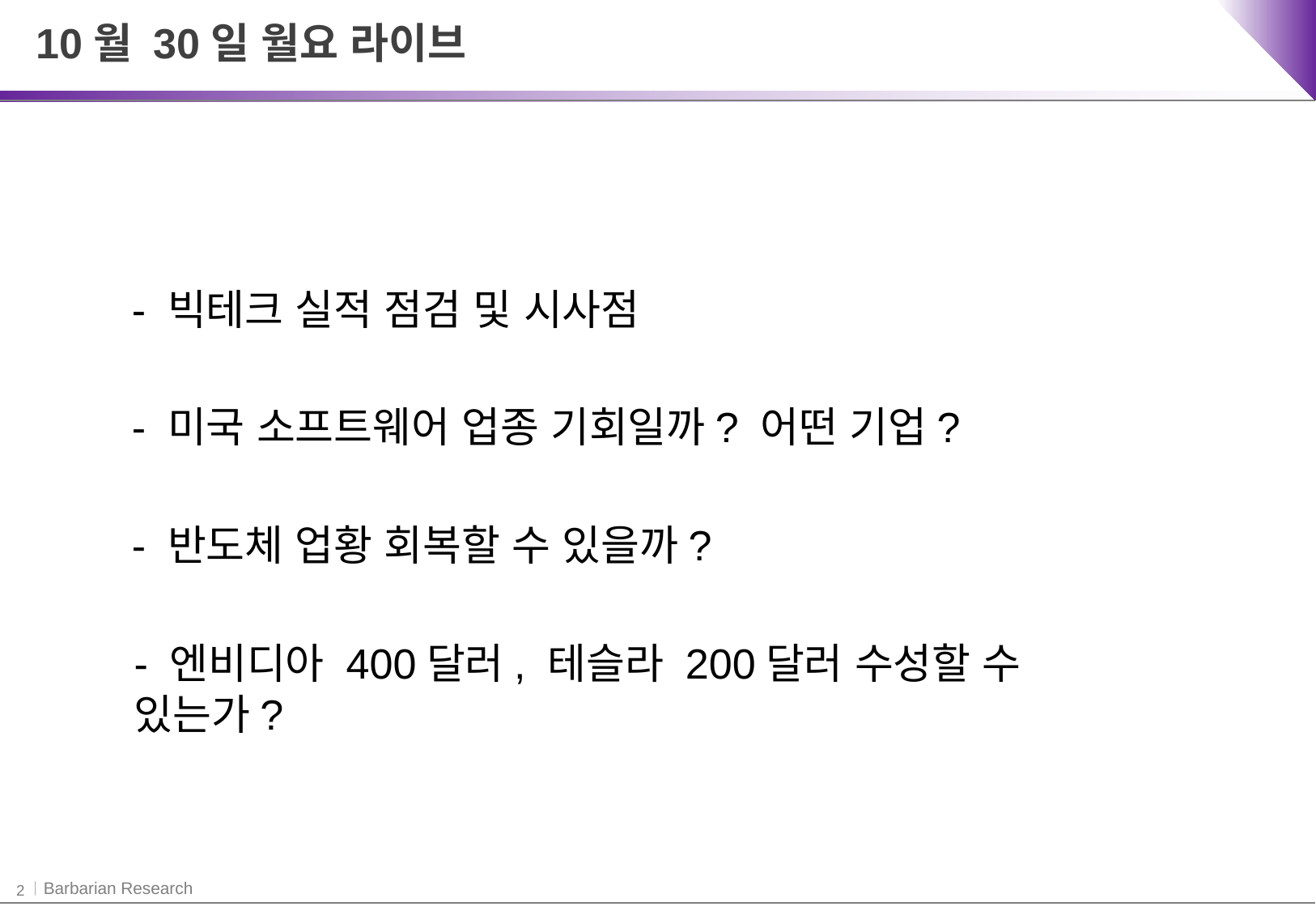

10월 30일 월요 라이브
- 빅테크 실적 점검 및 시사점
- 미국 소프트웨어 업종 기회일까? 어떤 기업?
- 반도체 업황 회복할 수 있을까?
- 엔비디아 400달러, 테슬라 200달러 수성할 수 있는가?